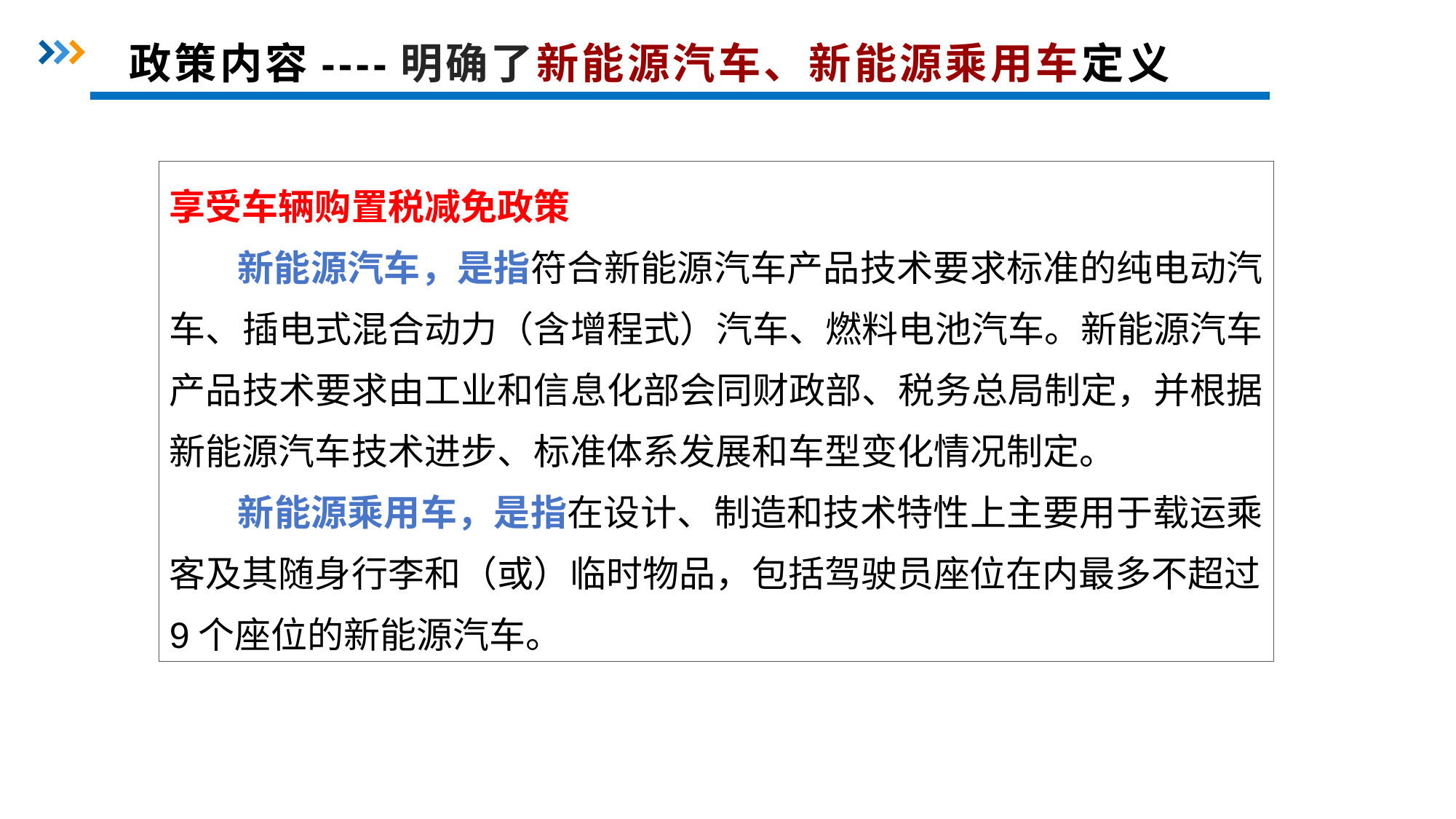

# 政策内容----明确了新能源汽车、新能源乘用车定义
享受车辆购置税减免政策
       新能源汽车，是指符合新能源汽车产品技术要求标准的纯电动汽车、插电式混合动力（含增程式）汽车、燃料电池汽车。新能源汽车产品技术要求由工业和信息化部会同财政部、税务总局制定，并根据新能源汽车技术进步、标准体系发展和车型变化情况制定。
       新能源乘用车，是指在设计、制造和技术特性上主要用于载运乘客及其随身行李和（或）临时物品，包括驾驶员座位在内最多不超过9个座位的新能源汽车。